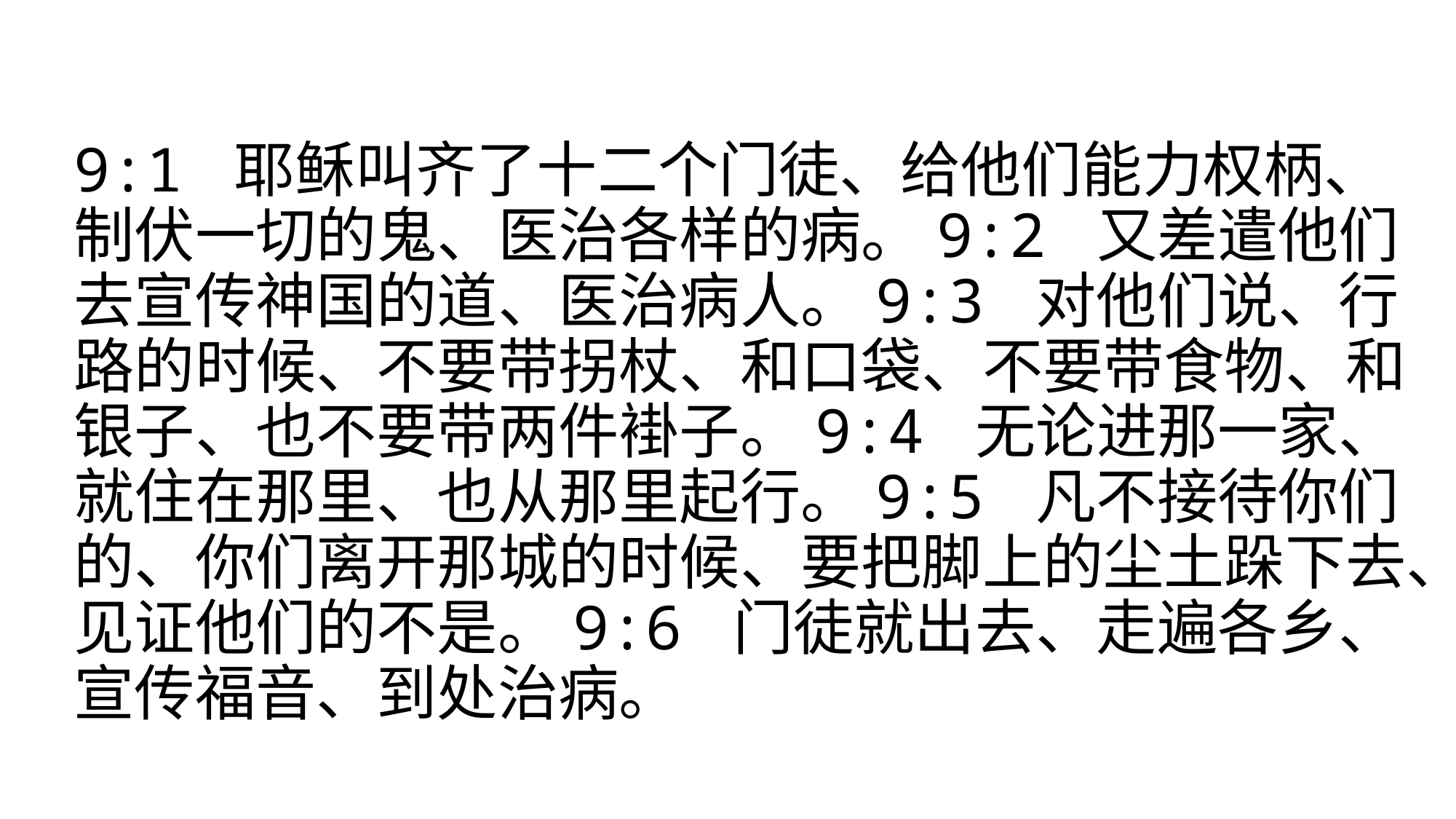

#
9:1 耶稣叫齐了十二个门徒、给他们能力权柄、制伏一切的鬼、医治各样的病。9:2 又差遣他们去宣传神国的道、医治病人。9:3 对他们说、行路的时候、不要带拐杖、和口袋、不要带食物、和银子、也不要带两件褂子。9:4 无论进那一家、就住在那里、也从那里起行。9:5 凡不接待你们的、你们离开那城的时候、要把脚上的尘土跺下去、见证他们的不是。9:6 门徒就出去、走遍各乡、宣传福音、到处治病。